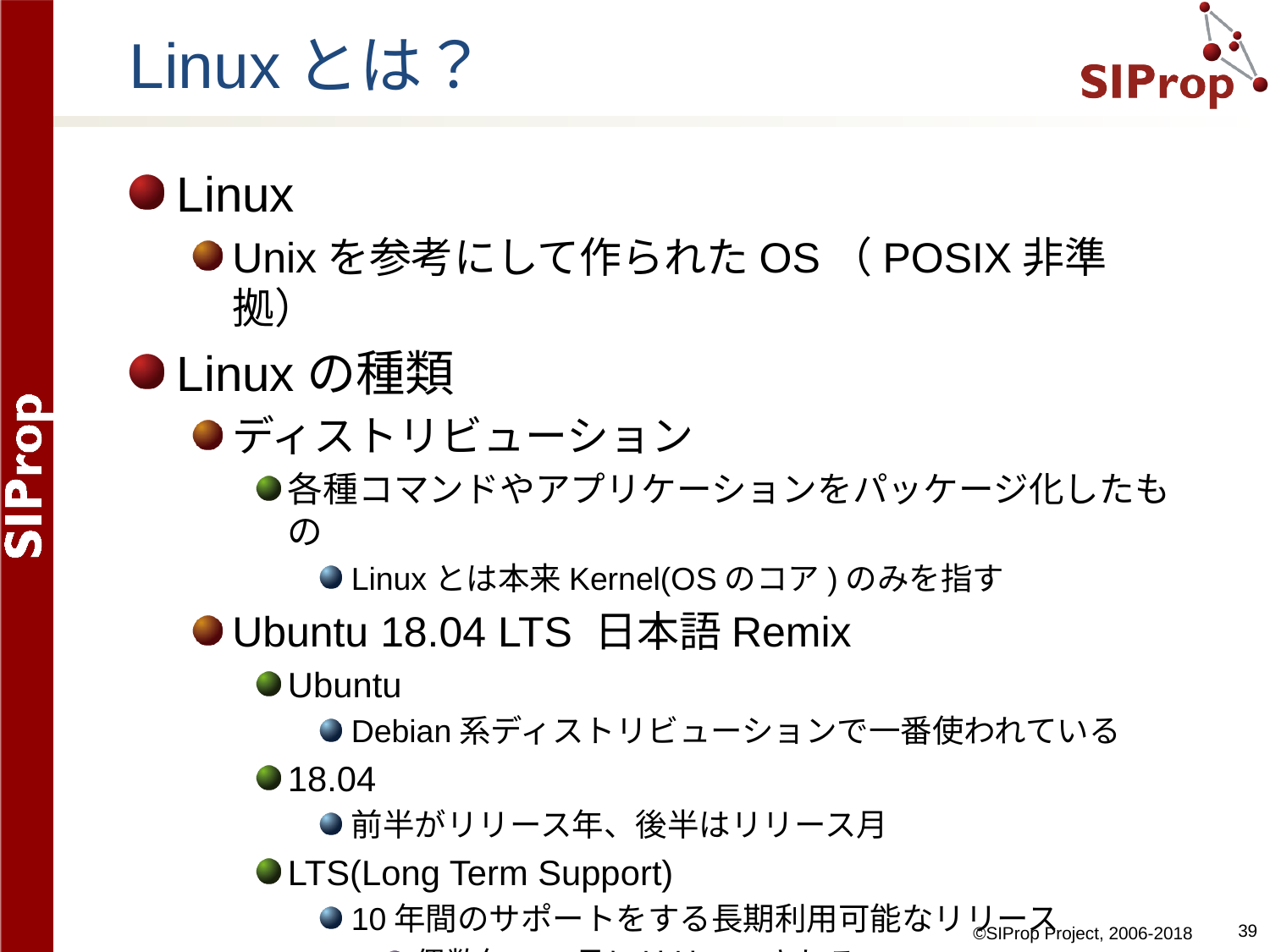

# Linuxとは？
Linux
Unixを参考にして作られたOS（POSIX非準拠）
Linuxの種類
ディストリビューション
各種コマンドやアプリケーションをパッケージ化したもの
Linuxとは本来Kernel(OSのコア)のみを指す
Ubuntu 18.04 LTS 日本語Remix
Ubuntu
Debian系ディストリビューションで一番使われている
18.04
前半がリリース年、後半はリリース月
LTS(Long Term Support)
10年間のサポートをする長期利用可能なリリース
偶数年の4月にリリースされる
これ以外は9か月